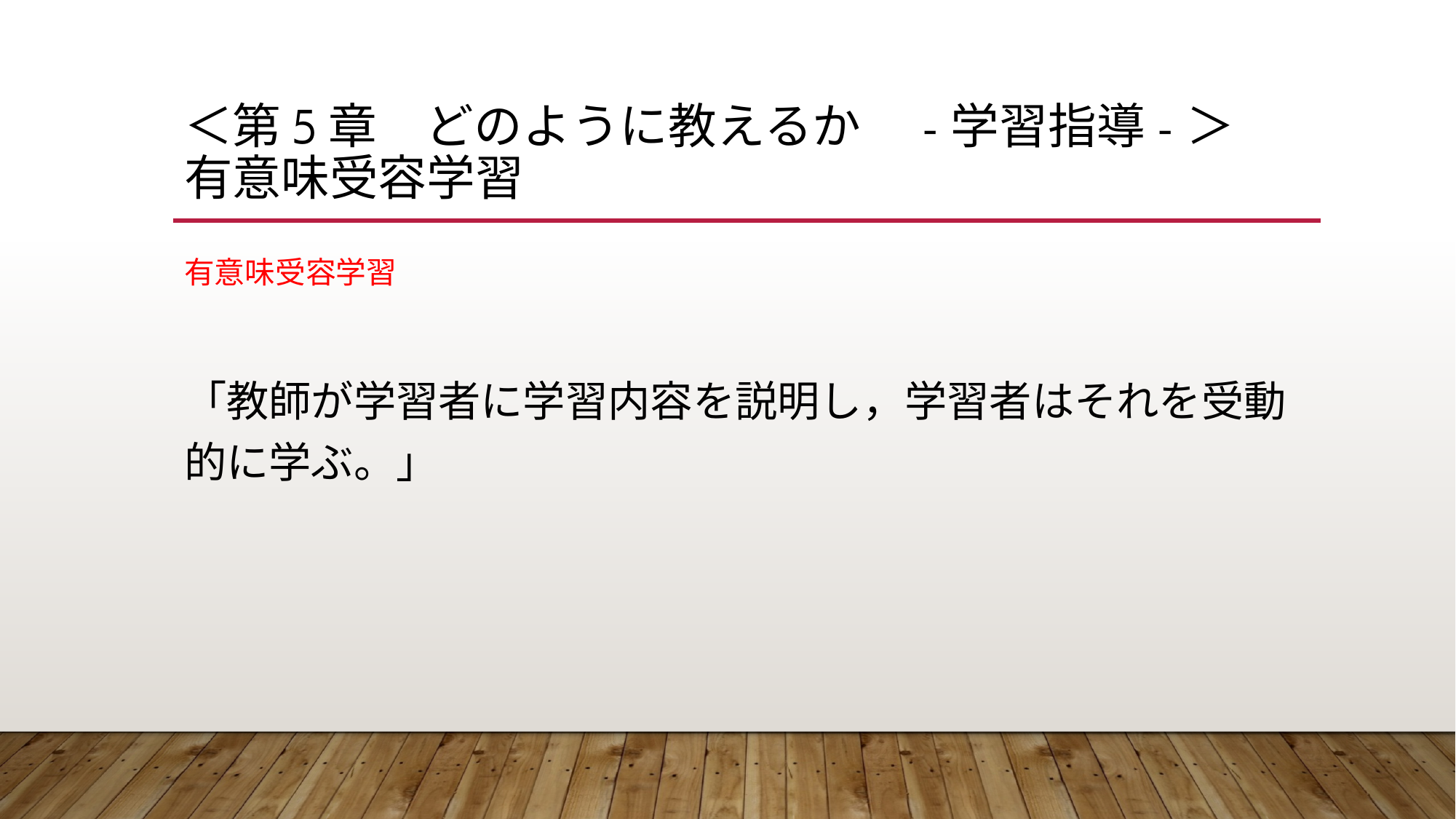

# ＜第5章　どのように教えるか　-学習指導-＞ 有意味受容学習
有意味受容学習

「教師が学習者に学習内容を説明し，学習者はそれを受動的に学ぶ。」